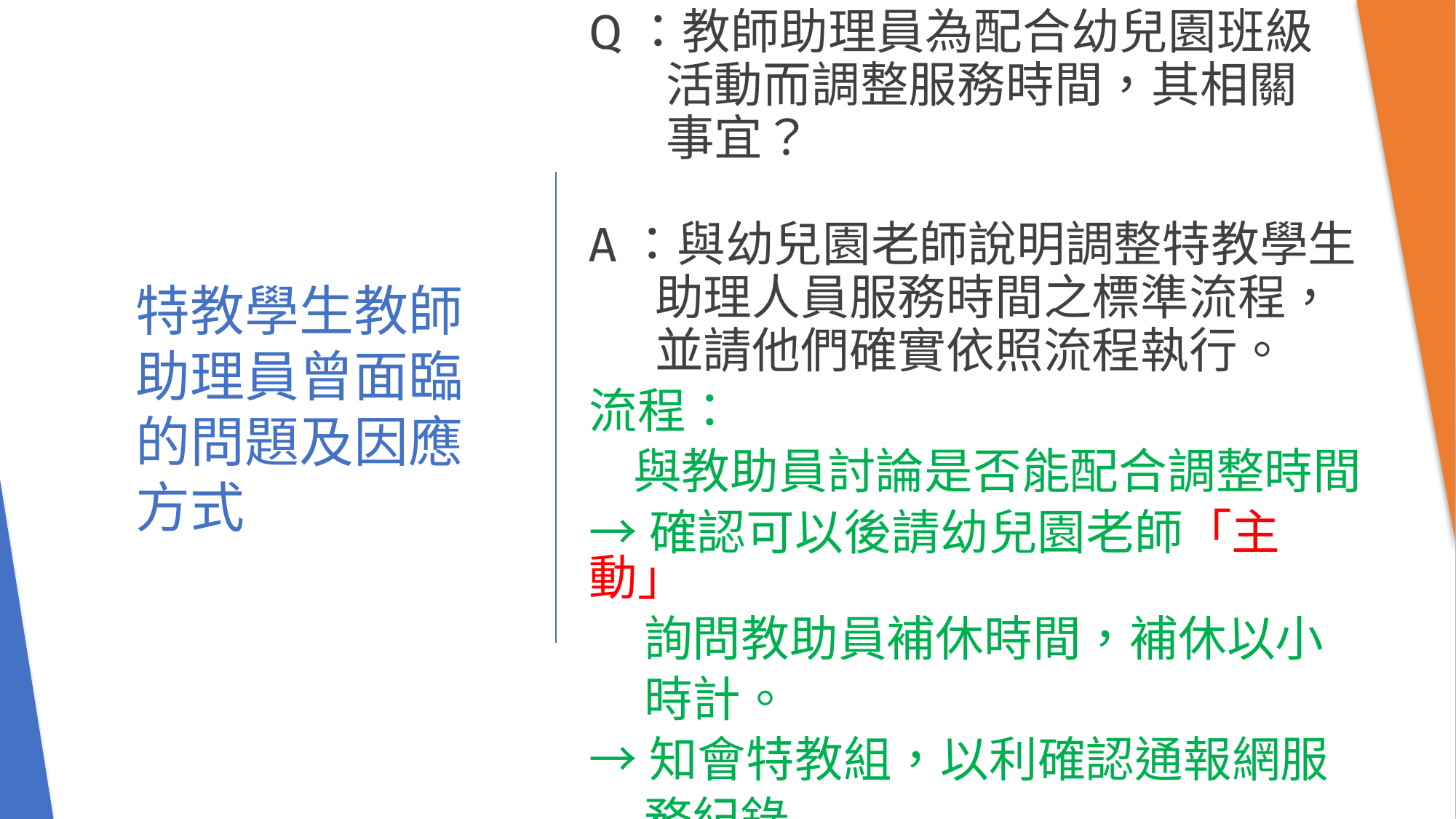

Q：教師助理員為配合幼兒園班級
      活動而調整服務時間，其相關
      事宜？

A：與幼兒園老師說明調整特教學生
     助理人員服務時間之標準流程，
     並請他們確實依照流程執行。
流程：
   與教助員討論是否能配合調整時間
→確認可以後請幼兒園老師「主動」
    詢問教助員補休時間，補休以小
    時計。
→知會特教組，以利確認通報網服
    務紀錄

# 特教學生教師助理員曾面臨的問題及因應方式